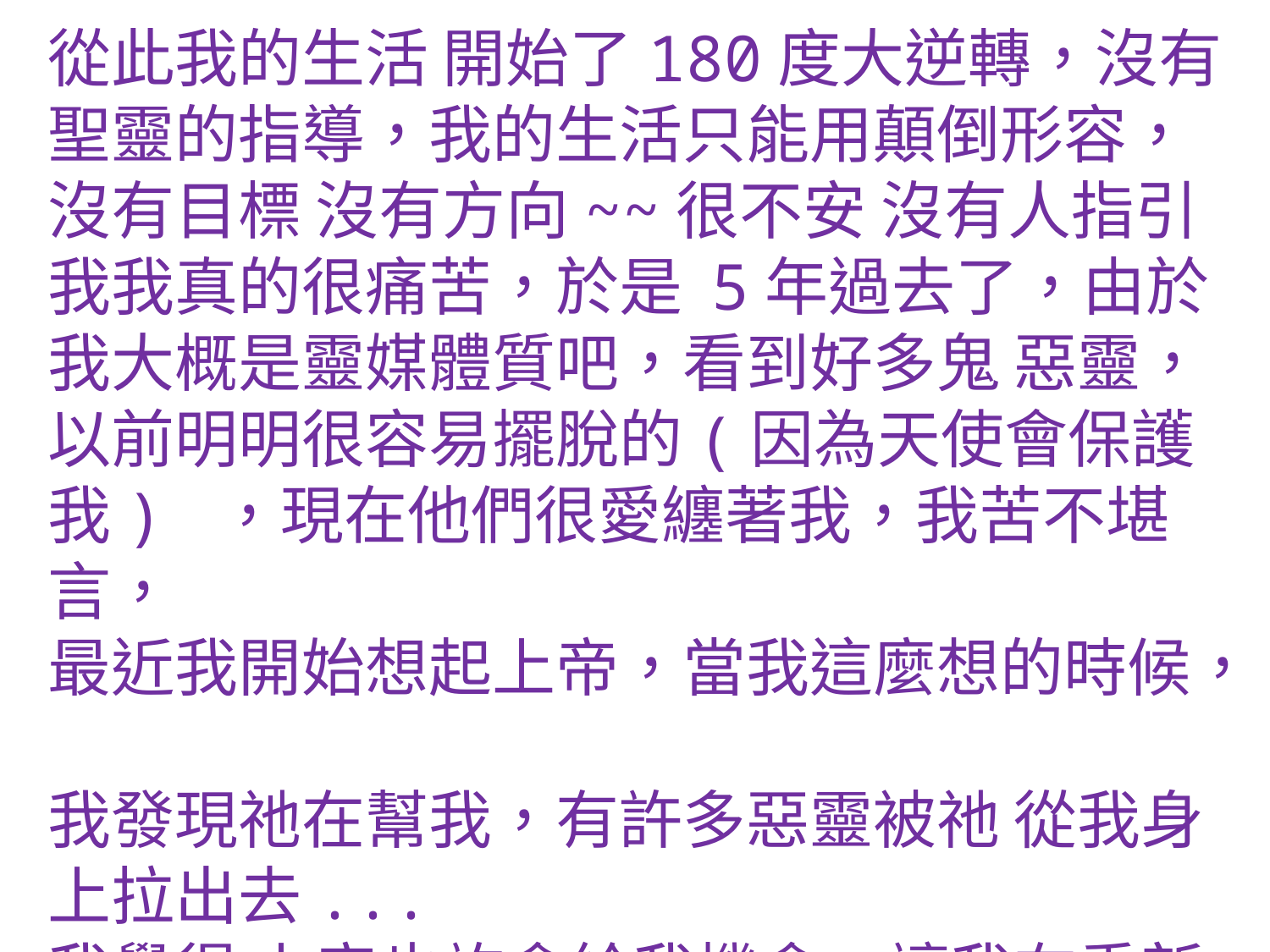

從此我的生活 開始了180度大逆轉，沒有聖靈的指導，我的生活只能用顛倒形容，
沒有目標 沒有方向~~很不安 沒有人指引我我真的很痛苦，於是 5年過去了，由於我大概是靈媒體質吧，看到好多鬼 惡靈，
以前明明很容易擺脫的(因為天使會保護我) ，現在他們很愛纏著我，我苦不堪言，
最近我開始想起上帝，當我這麼想的時候，
我發現祂在幫我，有許多惡靈被祂 從我身上拉出去...
我覺得 上帝也許會給我機會，讓我在重新受到幫助，所以我想第一步應該是去教會，